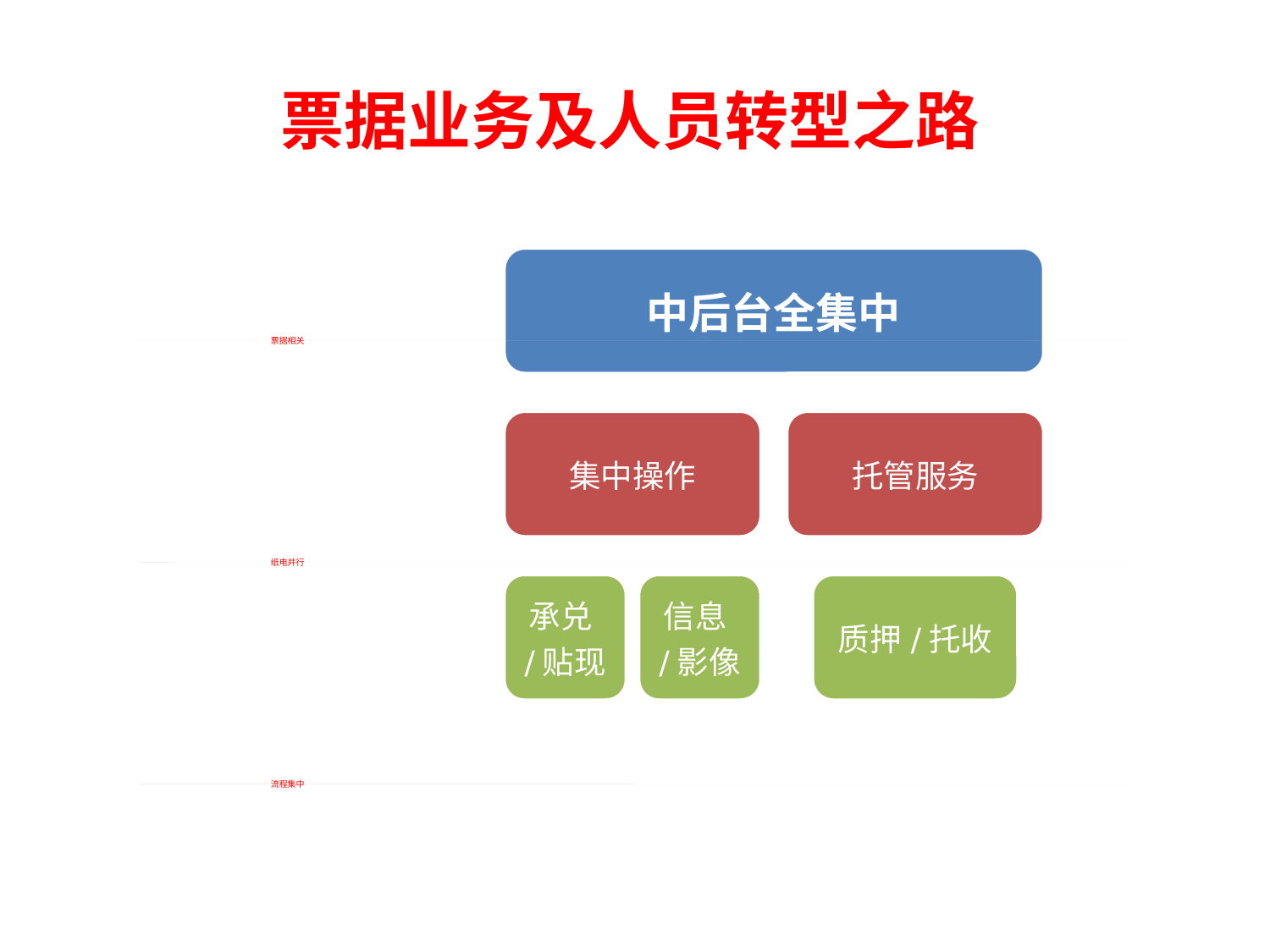

# 票据业务及人员转型之路
中后台全集中
集中操作
承兑/贴现
信息/影像
托管服务
质押/托收
票据相关
纸电并行
流程集中